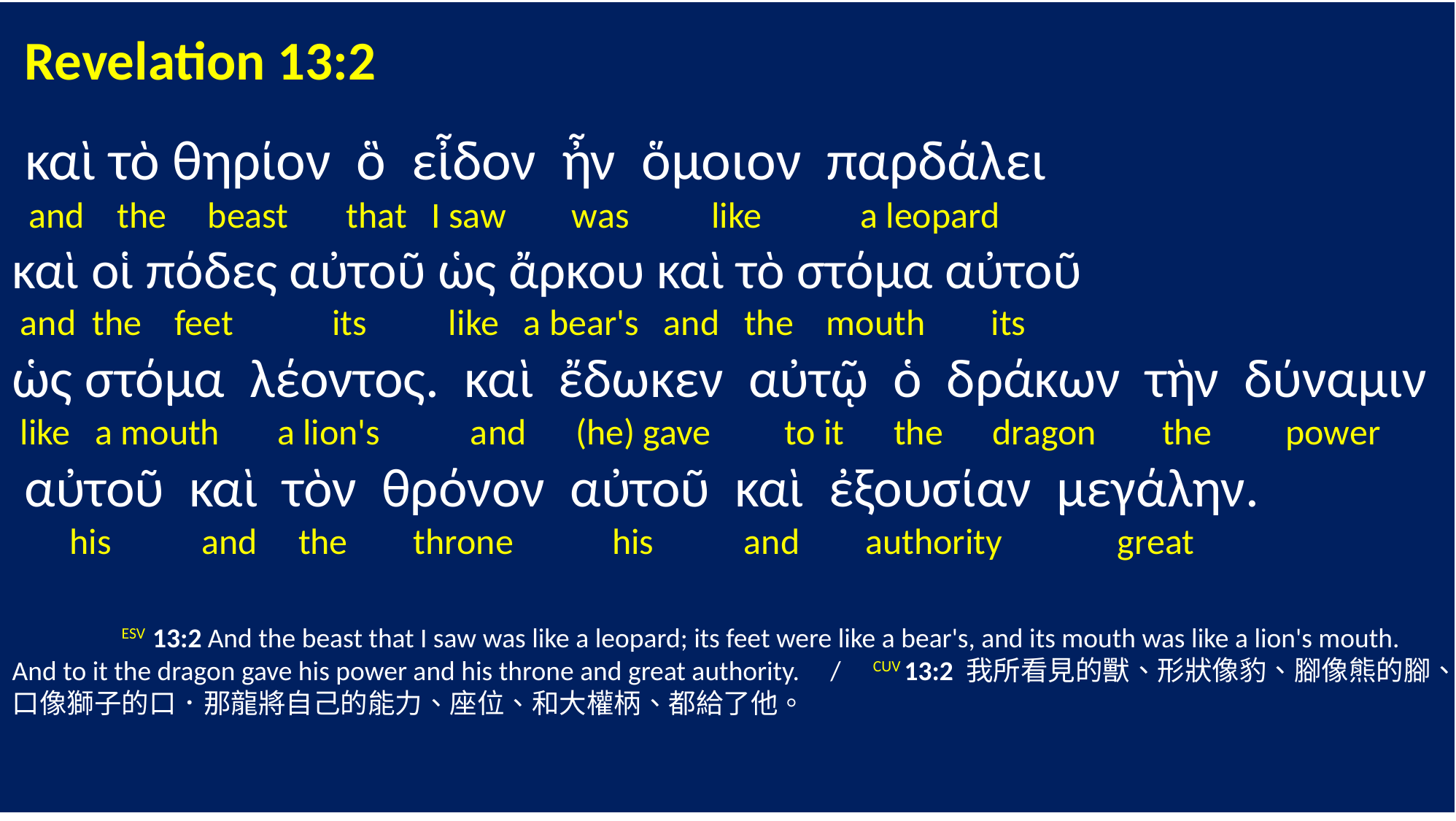

Revelation 13:2

 καὶ τὸ θηρίον  ὃ  εἶδον  ἦν  ὅμοιον  παρδάλει
  and    the     beast       that   I saw        was          like            a leopard
καὶ οἱ πόδες αὐτοῦ ὡς ἄρκου καὶ τὸ στόμα αὐτοῦ
 and  the    feet            its          like   a bear's   and   the    mouth        its
ὡς στόμα  λέοντος.  καὶ  ἔδωκεν  αὐτῷ  ὁ  δράκων  τὴν  δύναμιν
 like   a mouth       a lion's           and      (he) gave         to it      the      dragon        the         power
 αὐτοῦ  καὶ  τὸν  θρόνον  αὐτοῦ  καὶ  ἐξουσίαν  μεγάλην.
       his           and     the        throne            his           and        authority              great

	ESV  13:2 And the beast that I saw was like a leopard; its feet were like a bear's, and its mouth was like a lion's mouth. And to it the dragon gave his power and his throne and great authority.     /     CUV 13:2 我所看見的獸、形狀像豹、腳像熊的腳、口像獅子的口．那龍將自己的能力、座位、和大權柄、都給了他。